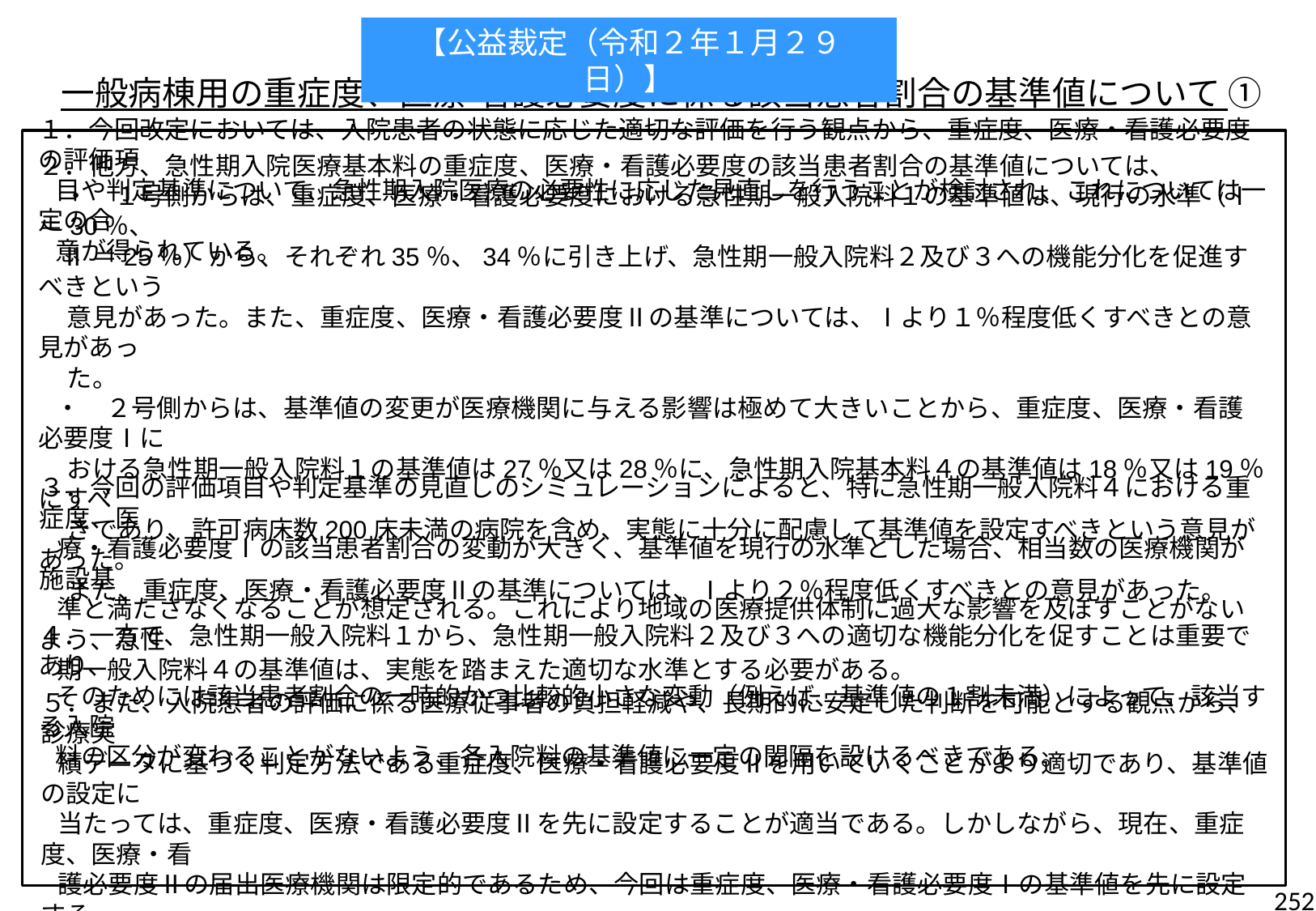

【公益裁定（令和２年１月２９日）】
# 一般病棟用の重症度、医療・看護必要度に係る該当患者割合の基準値について ①

１．今回改定においては、入院患者の状態に応じた適切な評価を行う観点から、重症度、医療・看護必要度の評価項
  目や判定基準について、急性期入院医療の必要性に応じた見直しを行うことが検討され、これについては一定の合
  意が得られている。
２．他方、急性期入院医療基本料の重症度、医療・看護必要度の該当患者割合の基準値については、
　・　１号側からは、重症度、医療・看護必要度における急性期一般入院料１の基準値は、現行の水準（Ⅰ＝30％、
    Ⅱ＝25％）から、それぞれ35％、34％に引き上げ、急性期一般入院料２及び３への機能分化を促進すべきという
    意見があった。また、重症度、医療・看護必要度Ⅱの基準については、Ⅰより１％程度低くすべきとの意見があっ
    た。
  ・　２号側からは、基準値の変更が医療機関に与える影響は極めて大きいことから、重症度、医療・看護必要度Ⅰに
    おける急性期一般入院料１の基準値は27％又は28％に、急性期入院基本料４の基準値は18％又は19％にすべ
    きであり、許可病床数200床未満の病院を含め、実態に十分に配慮して基準値を設定すべきという意見があった。
    また、重症度、医療・看護必要度Ⅱの基準については、Ⅰより２％程度低くすべきとの意見があった。
３．今回の評価項目や判定基準の見直しのシミュレーションによると、特に急性期一般入院料４における重症度、医
  療・看護必要度Ⅰの該当患者割合の変動が大きく、基準値を現行の水準とした場合、相当数の医療機関が施設基
  準と満たさなくなることが想定される。これにより地域の医療提供体制に過大な影響を及ぼすことがないよう、急性
  期一般入院料４の基準値は、実態を踏まえた適切な水準とする必要がある。
４．一方で、急性期一般入院料１から、急性期一般入院料２及び３への適切な機能分化を促すことは重要であり、
  そのためには該当患者割合の一時的かつ比較的小さな変動（例えば、基準値の１割未満）によって、該当する入院
  料の区分が変わることがないよう、各入院料の基準値に一定の間隔を設けるべきである。
５．また、入院患者の評価に係る医療従事者の負担軽減や、長期的に安定した判断を可能とする観点から、診療実
  績データに基づく判定方法である重症度、医療・看護必要度Ⅱを用いていくことがより適切であり、基準値の設定に
  当たっては、重症度、医療・看護必要度Ⅱを先に設定することが適当である。しかしながら、現在、重症度、医療・看
  護必要度Ⅱの届出医療機関は限定的であるため、今回は重症度、医療・看護必要度Ⅰの基準値を先に設定する。
252